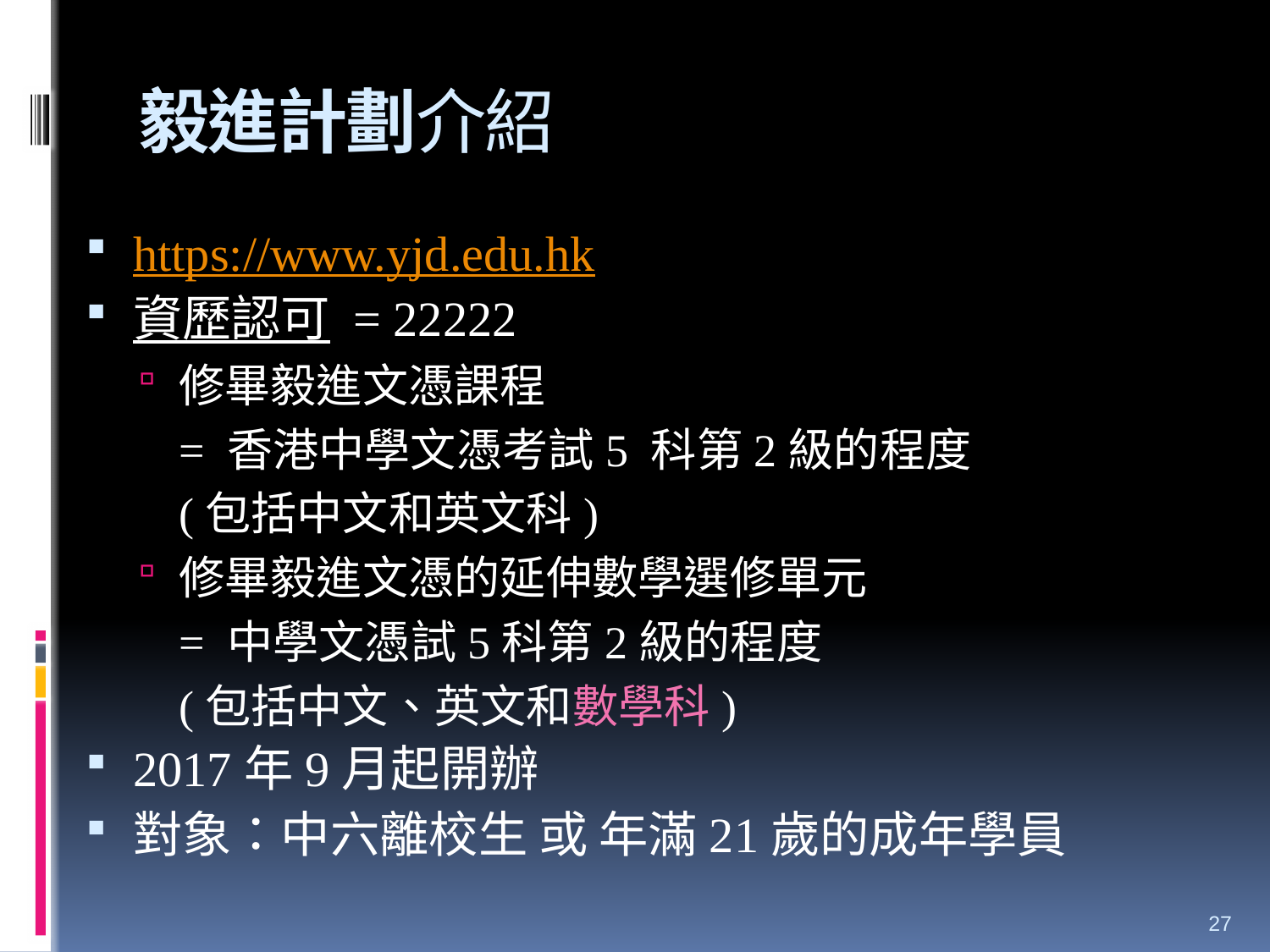

# 毅進計劃介紹
https://www.yjd.edu.hk
資歷認可 = 22222
修畢毅進文憑課程
	= 香港中學文憑考試5 科第2級的程度
	(包括中文和英文科)
修畢毅進文憑的延伸數學選修單元
	= 中學文憑試5科第2級的程度
	(包括中文、英文和數學科)
2017年9月起開辦
對象：中六離校生 或 年滿21歲的成年學員
27